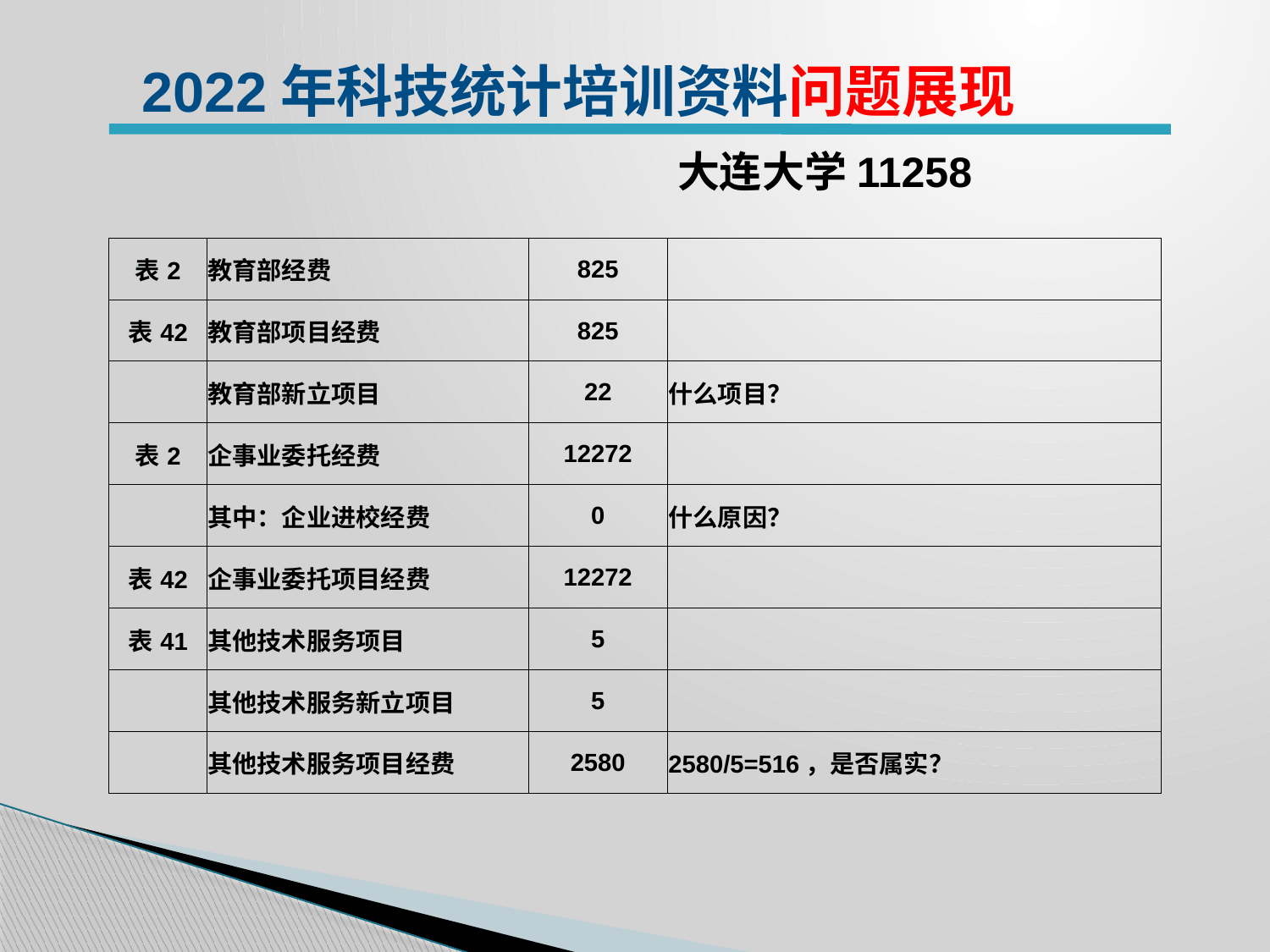

2022年科技统计培训资料问题展现
大连大学11258
| 表2 | 教育部经费 | 825 |  |
| --- | --- | --- | --- |
| 表42 | 教育部项目经费 | 825 |  |
|  | 教育部新立项目 | 22 | 什么项目？ |
| 表2 | 企事业委托经费 | 12272 |  |
|  | 其中：企业进校经费 | 0 | 什么原因？ |
| 表42 | 企事业委托项目经费 | 12272 |  |
| 表41 | 其他技术服务项目 | 5 |  |
|  | 其他技术服务新立项目 | 5 |  |
|  | 其他技术服务项目经费 | 2580 | 2580/5=516，是否属实？ |